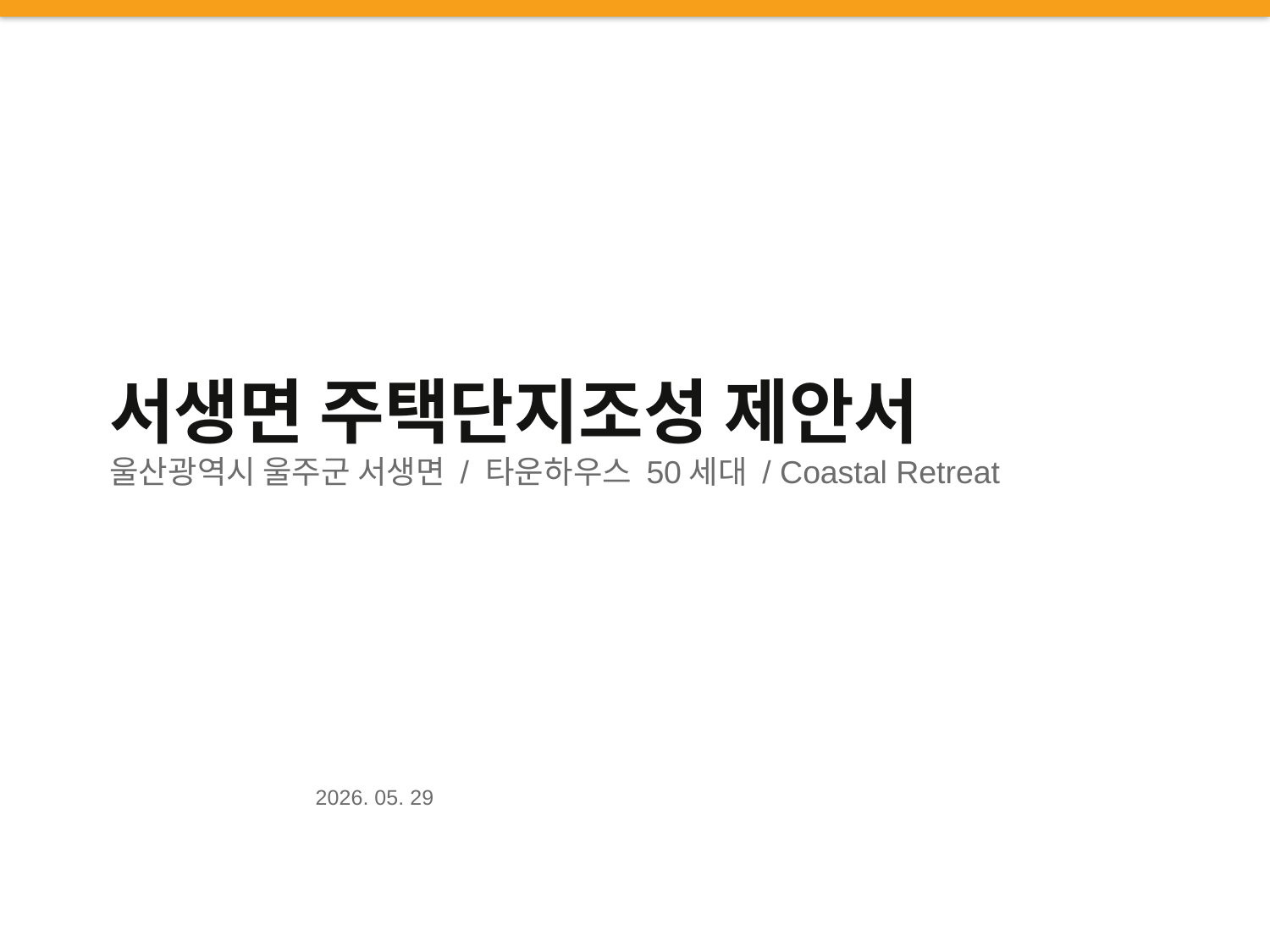

서생면 주택단지조성 제안서
울산광역시 울주군 서생면 / 타운하우스 50세대 / Coastal Retreat
2026. 05. 29